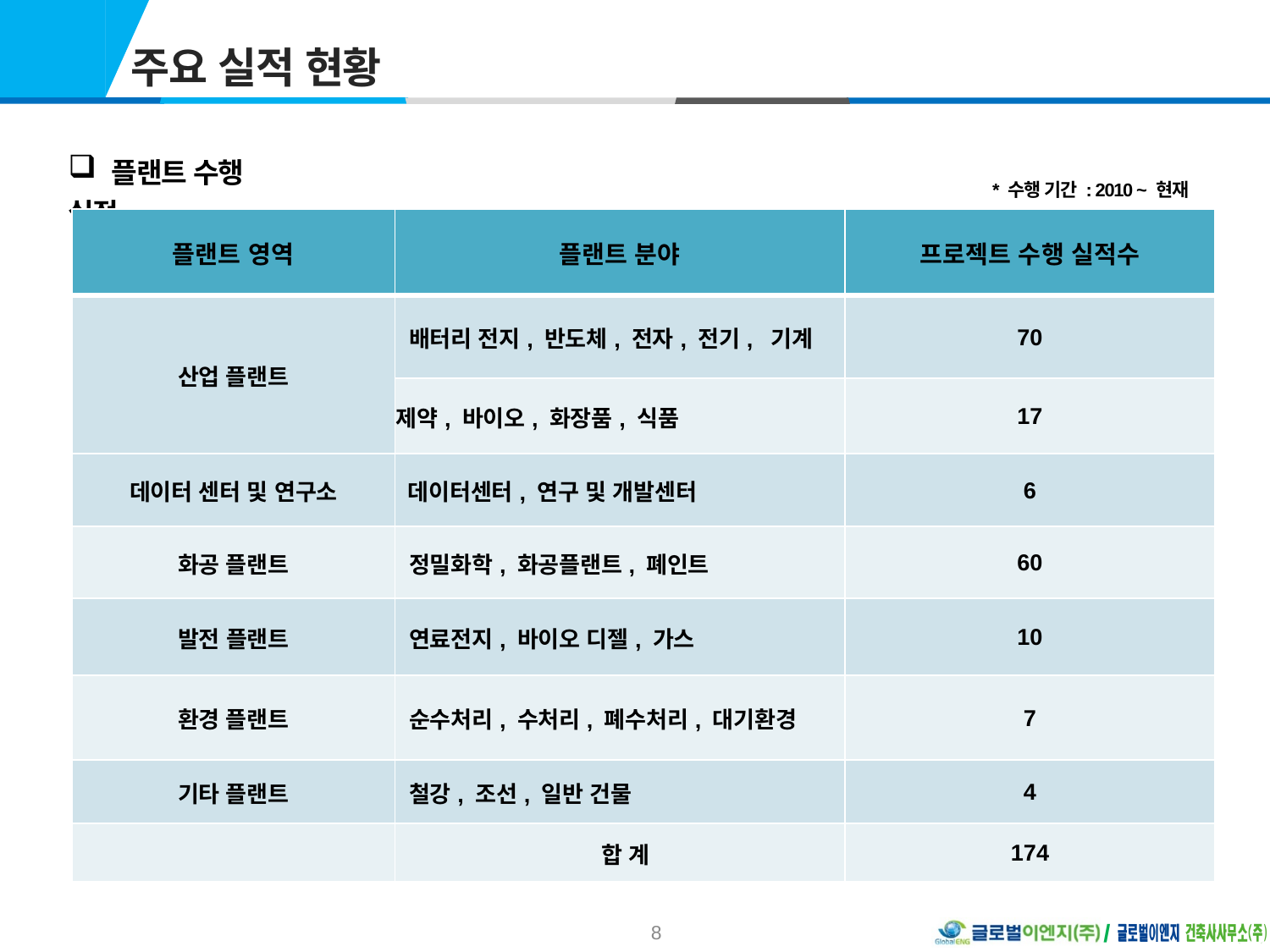

Ⅱ
주요 실적 현황
 플랜트 수행 실적
* 수행 기간 : 2010 ~ 현재
| 플랜트 영역 | 플랜트 분야 | 프로젝트 수행 실적수 |
| --- | --- | --- |
| 산업 플랜트 | 배터리 전지, 반도체, 전자, 전기, 기계 | 70 |
|  | 제약, 바이오, 화장품, 식품 | 17 |
| 데이터 센터 및 연구소 | 데이터센터, 연구 및 개발센터 | 6 |
| 화공 플랜트 | 정밀화학, 화공플랜트, 폐인트 | 60 |
| 발전 플랜트 | 연료전지, 바이오 디젤, 가스 | 10 |
| 환경 플랜트 | 순수처리, 수처리, 폐수처리, 대기환경 | 7 |
| 기타 플랜트 | 철강, 조선, 일반 건물 | 4 |
|  | 합 계 | 174 |
8